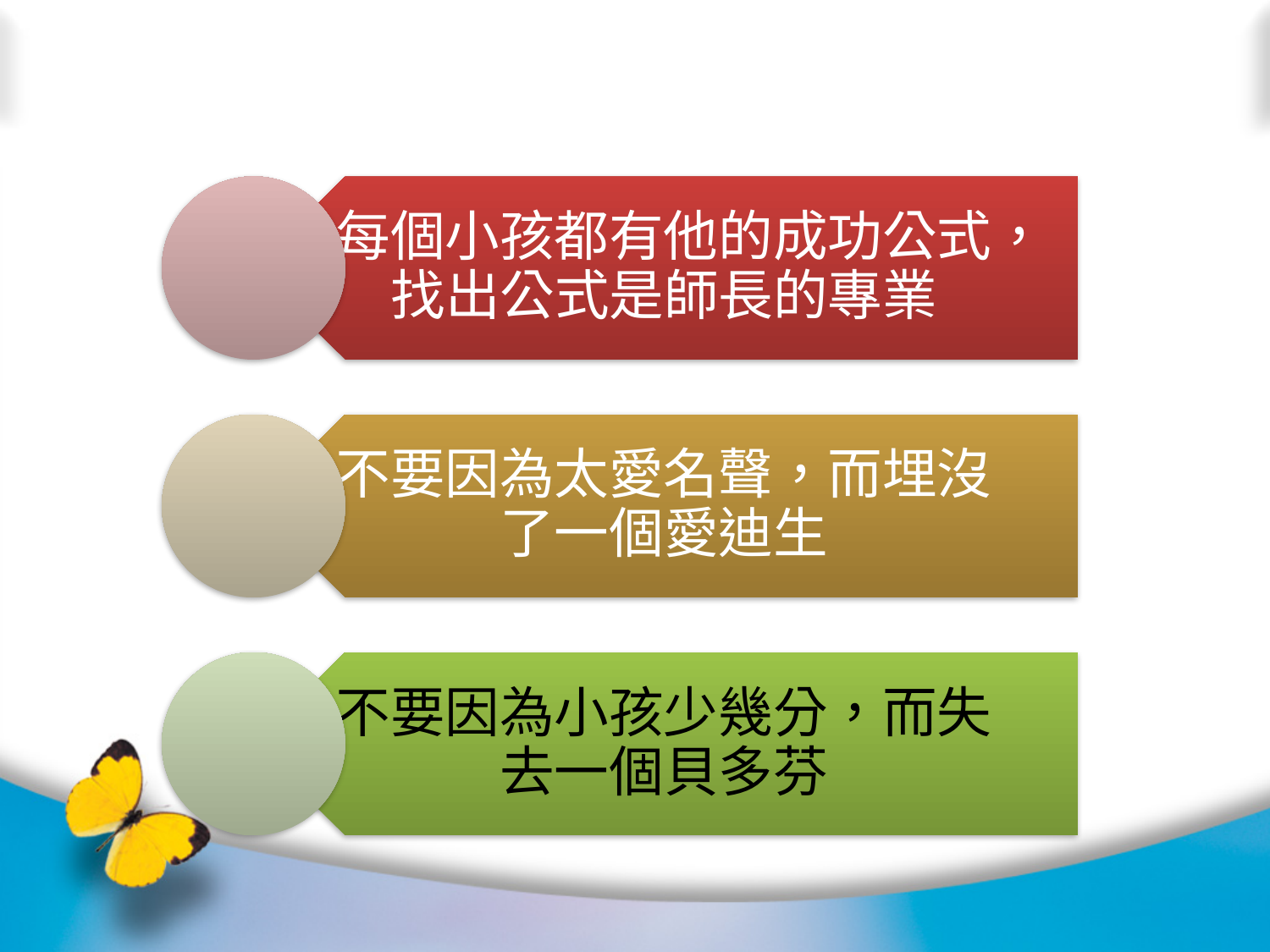

每個小孩都有他的成功公式，找出公式是師長的專業
不要因為太愛名聲，而埋沒了一個愛迪生
不要因為小孩少幾分，而失去一個貝多芬